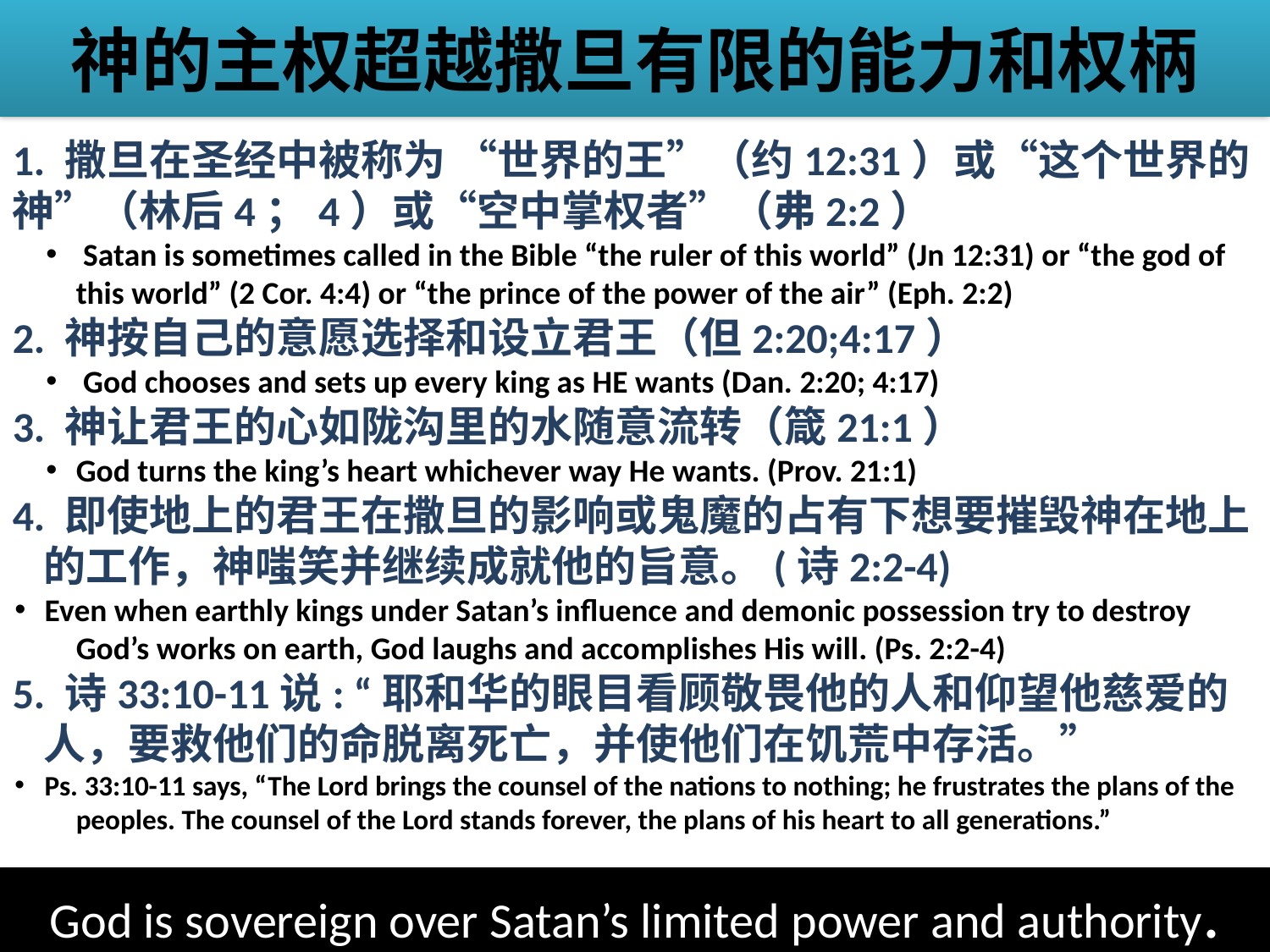

神的主权超越撒旦有限的能力和权柄
1. 撒旦在圣经中被称为 “世界的王”（约12:31）或“这个世界的神”（林后4；4）或“空中掌权者”（弗2:2）
 Satan is sometimes called in the Bible “the ruler of this world” (Jn 12:31) or “the god of this world” (2 Cor. 4:4) or “the prince of the power of the air” (Eph. 2:2)
2. 神按自己的意愿选择和设立君王（但2:20;4:17）
 God chooses and sets up every king as HE wants (Dan. 2:20; 4:17)
3. 神让君王的心如陇沟里的水随意流转（箴21:1）
God turns the king’s heart whichever way He wants. (Prov. 21:1)
4. 即使地上的君王在撒旦的影响或鬼魔的占有下想要摧毁神在地上的工作，神嗤笑并继续成就他的旨意。(诗2:2-4)
Even when earthly kings under Satan’s influence and demonic possession try to destroy God’s works on earth, God laughs and accomplishes His will. (Ps. 2:2-4)
5. 诗33:10-11说: “耶和华的眼目看顾敬畏他的人和仰望他慈爱的人，要救他们的命脱离死亡，并使他们在饥荒中存活。”
Ps. 33:10-11 says, “The Lord brings the counsel of the nations to nothing; he frustrates the plans of the peoples. The counsel of the Lord stands forever, the plans of his heart to all generations.”

God is sovereign over Satan’s limited power and authority.